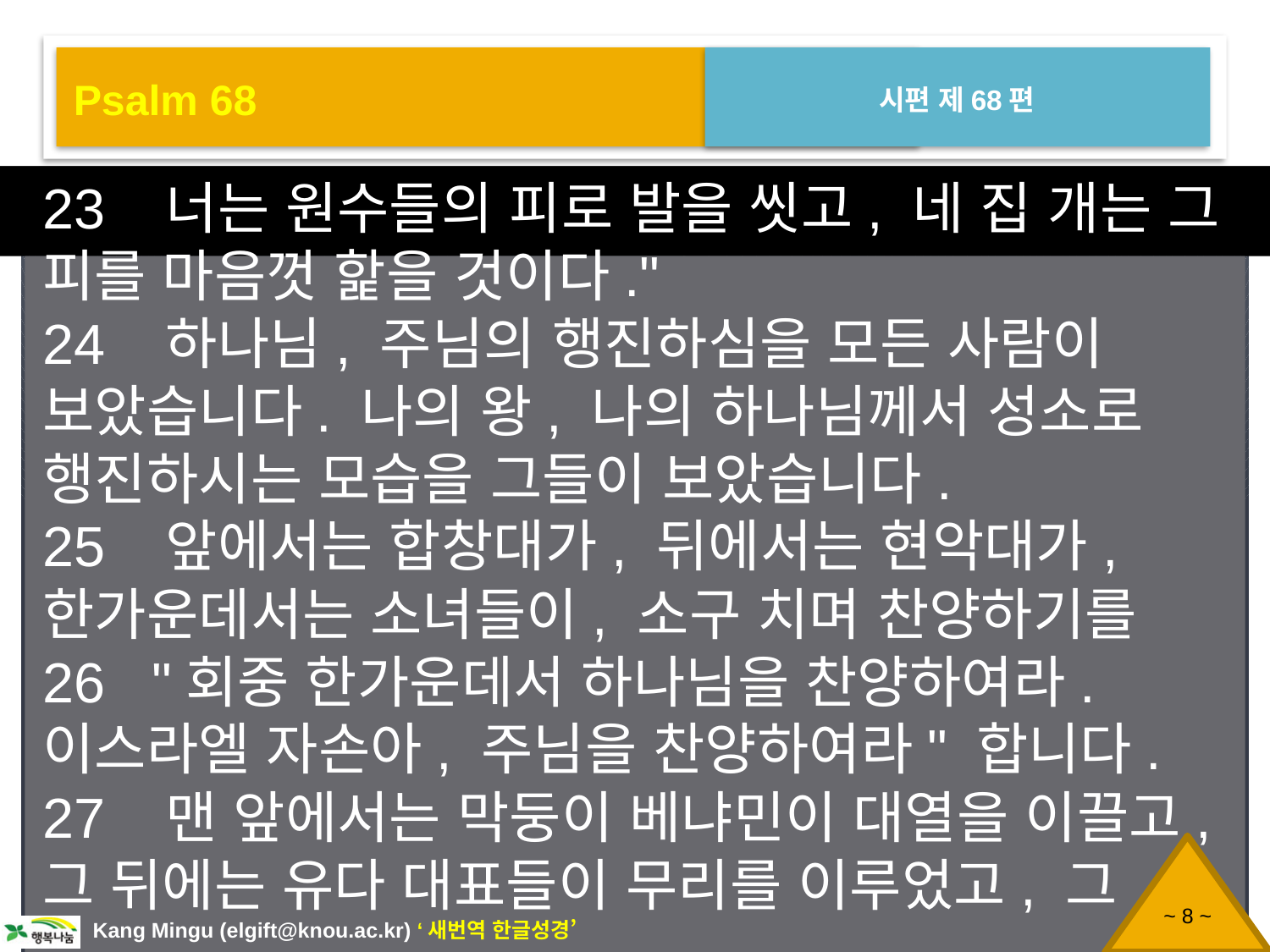

Psalm 68
시편 제68편
23   너는 원수들의 피로 발을 씻고, 네 집 개는 그 피를 마음껏 핥을 것이다."
24   하나님, 주님의 행진하심을 모든 사람이 보았습니다. 나의 왕, 나의 하나님께서 성소로 행진하시는 모습을 그들이 보았습니다.
25   앞에서는 합창대가, 뒤에서는 현악대가, 한가운데서는 소녀들이, 소구 치며 찬양하기를
26   "회중 한가운데서 하나님을 찬양하여라. 이스라엘 자손아, 주님을 찬양하여라" 합니다.
27   맨 앞에서는 막둥이 베냐민이 대열을 이끌고, 그 뒤에는 유다 대표들이 무리를 이루었고, 그